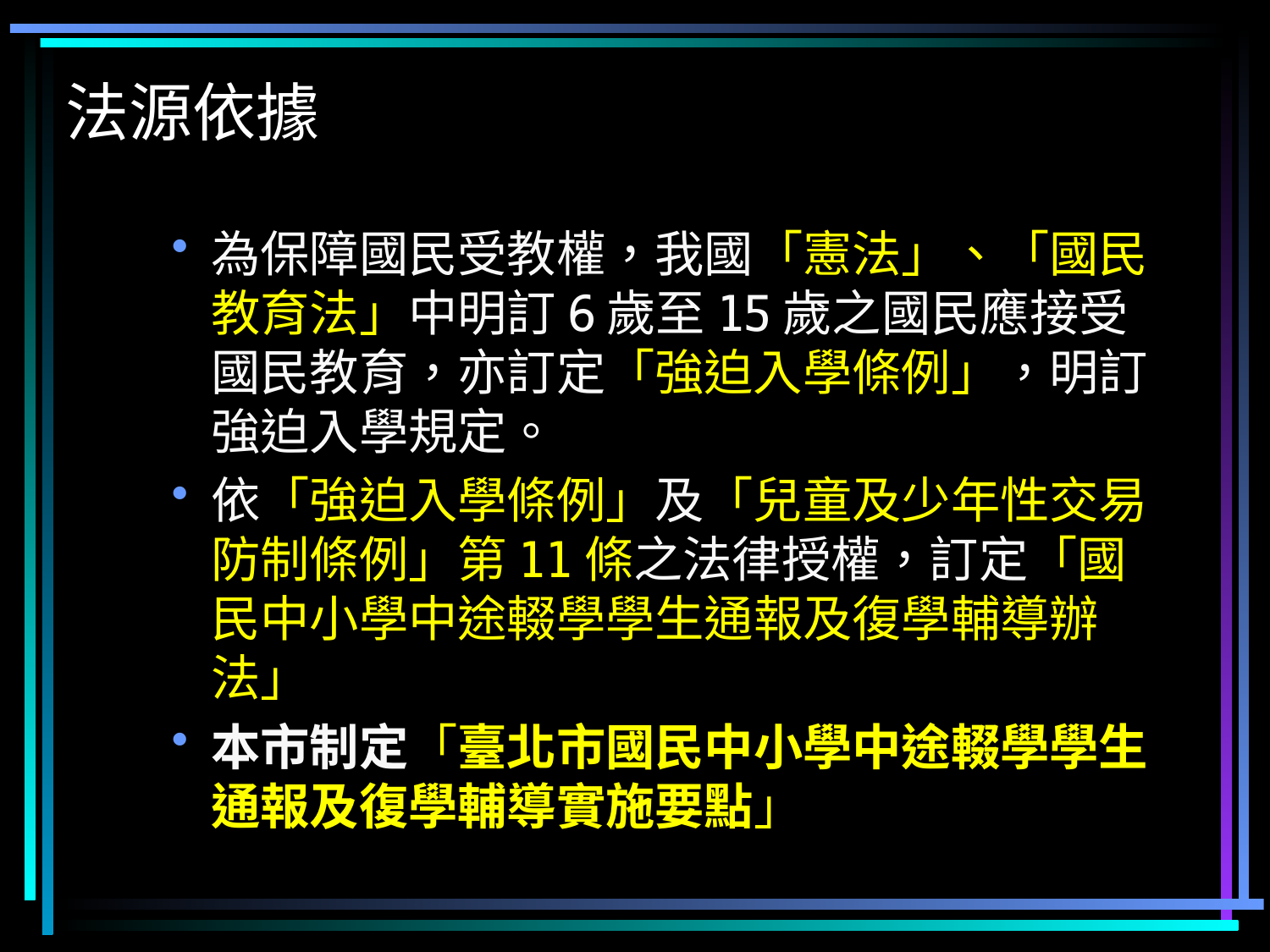

# 法源依據
為保障國民受教權，我國「憲法」、「國民教育法」中明訂6歲至15歲之國民應接受國民教育，亦訂定「強迫入學條例」，明訂強迫入學規定。
依「強迫入學條例」及「兒童及少年性交易防制條例」第11條之法律授權，訂定「國民中小學中途輟學學生通報及復學輔導辦法」
本市制定「臺北市國民中小學中途輟學學生通報及復學輔導實施要點」